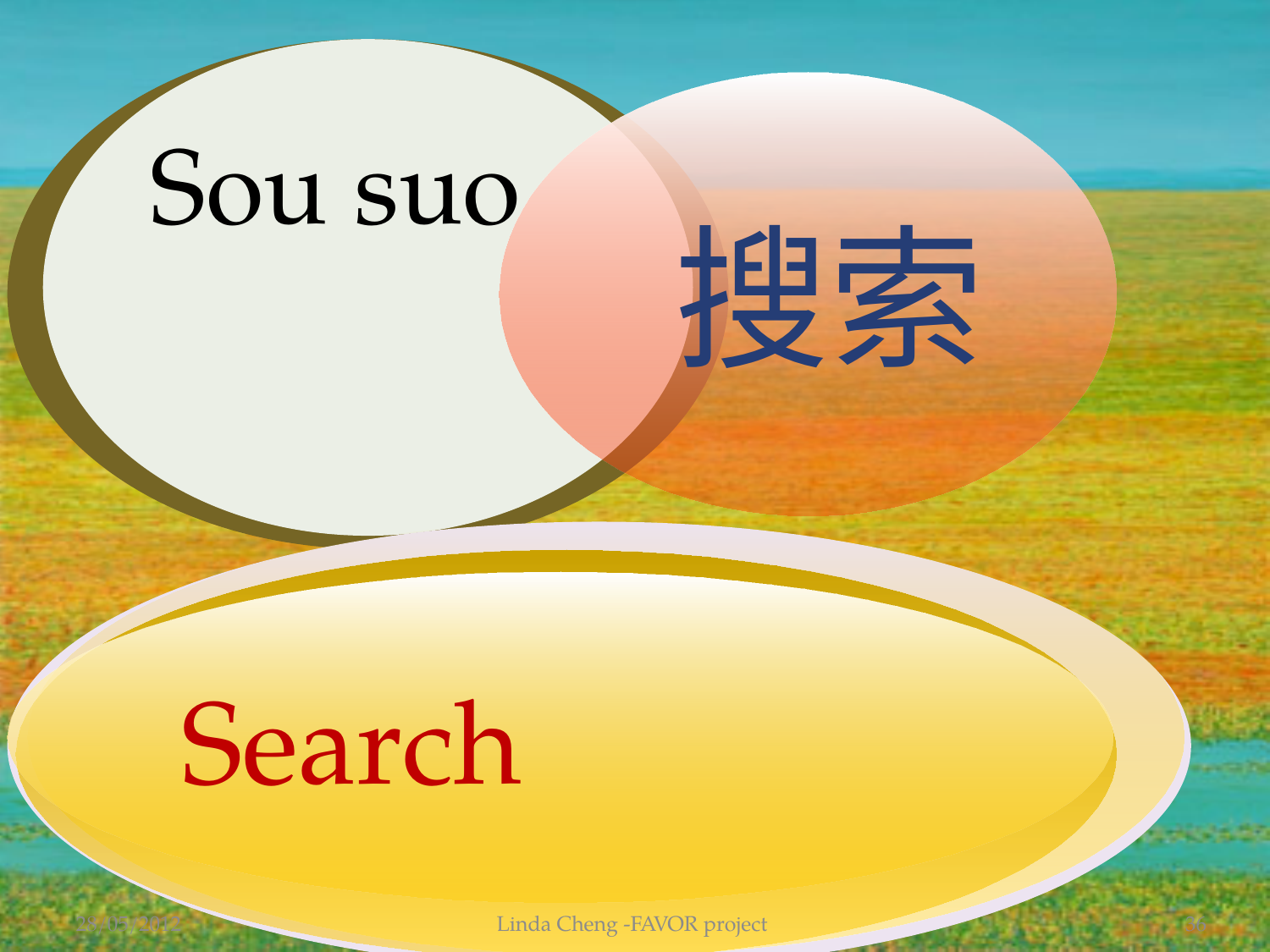

Sou suo
 搜索

Search
28/05/2012
Linda Cheng -FAVOR project
36